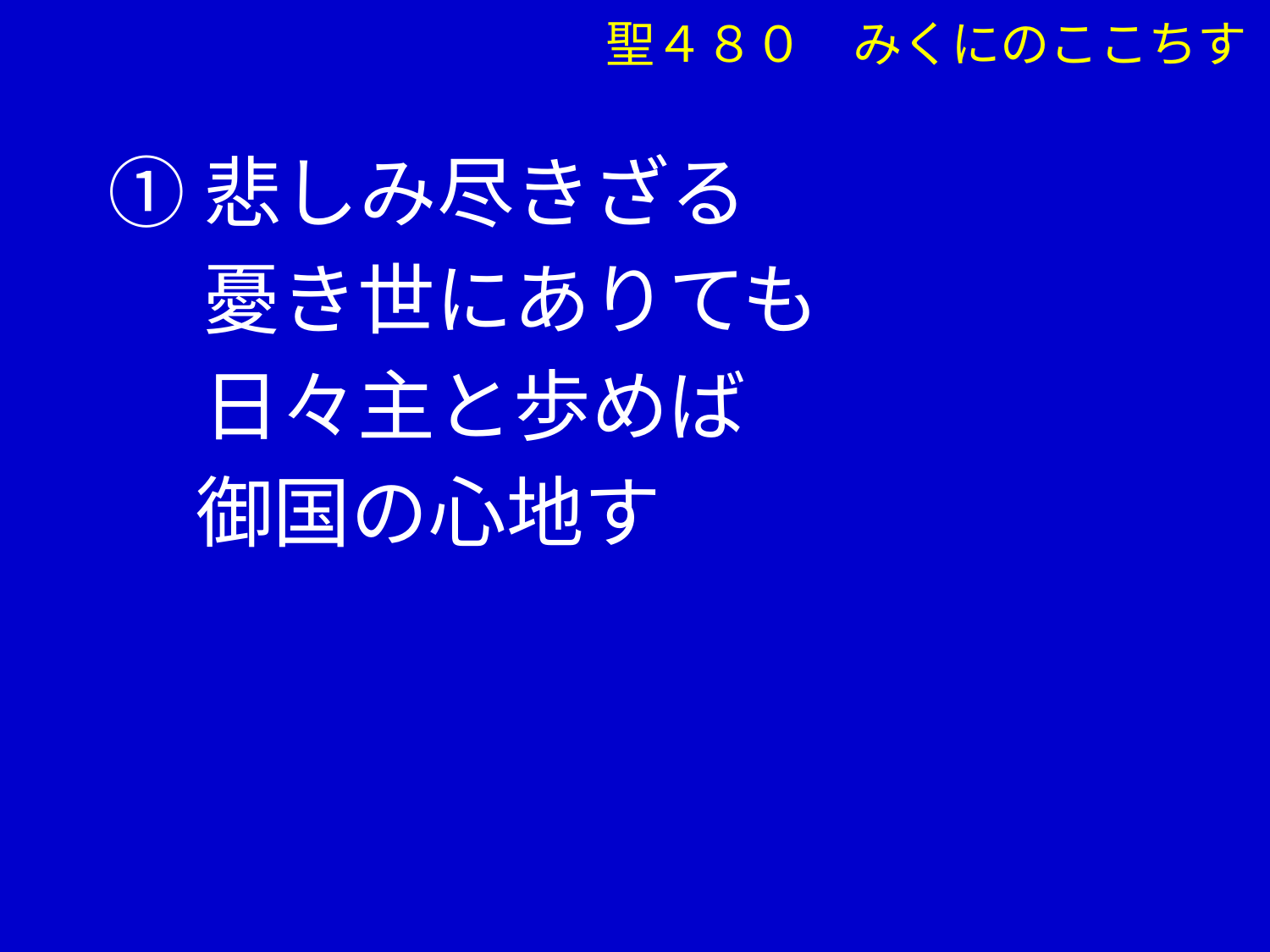

聖４８０　みくにのここちす
①悲しみ尽きざる
　 憂き世にありても
　 日々主と歩めば
    御国の心地す